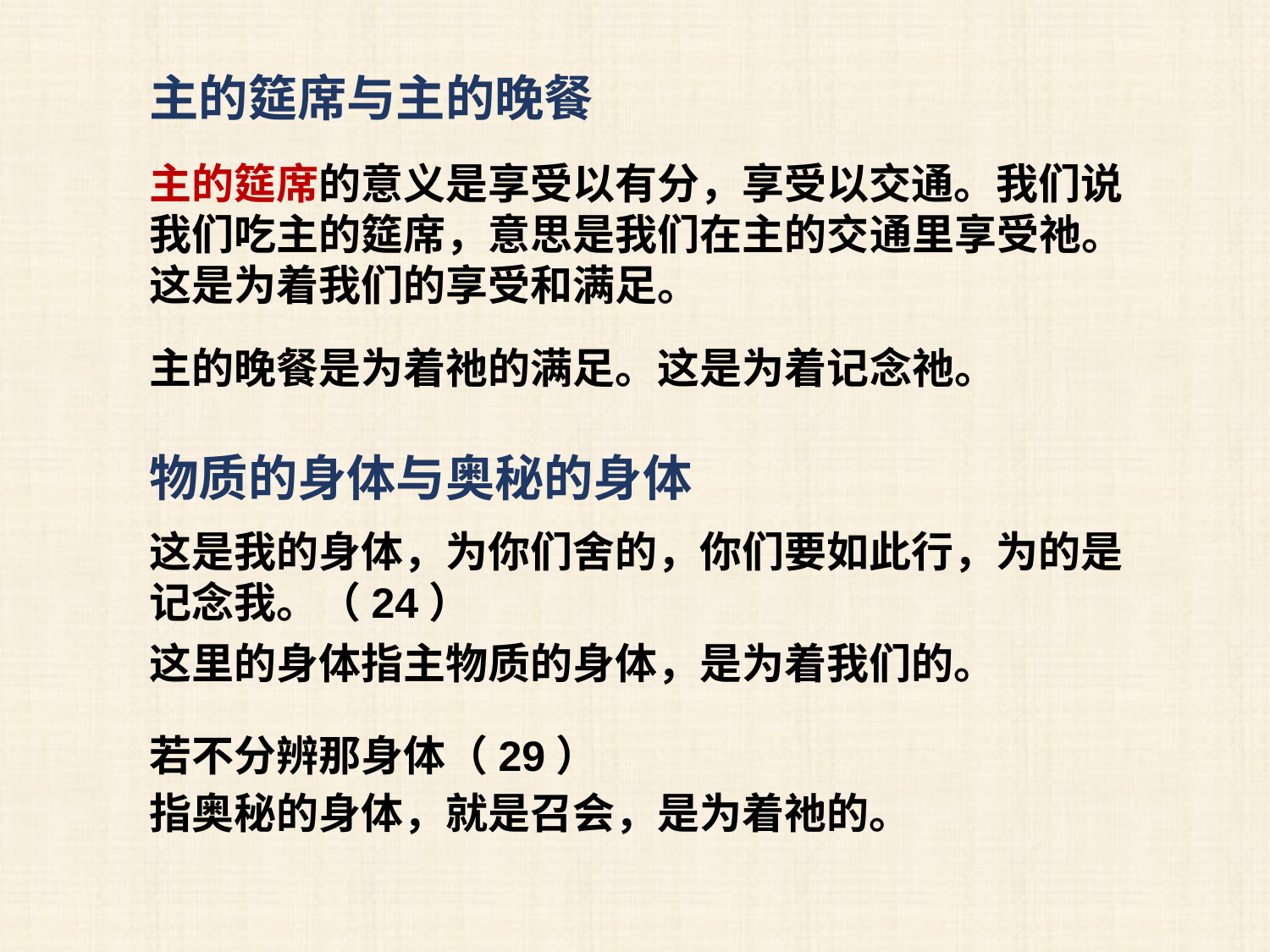

主的筵席与主的晚餐
主的筵席的意义是享受以有分，享受以交通。我们说我们吃主的筵席，意思是我们在主的交通里享受祂。这是为着我们的享受和满足。
主的晚餐是为着祂的满足。这是为着记念祂。
物质的身体与奥秘的身体
这是我的身体，为你们舍的，你们要如此行，为的是记念我。（24）
这里的身体指主物质的身体，是为着我们的。
若不分辨那身体（29）
指奥秘的身体，就是召会，是为着祂的。